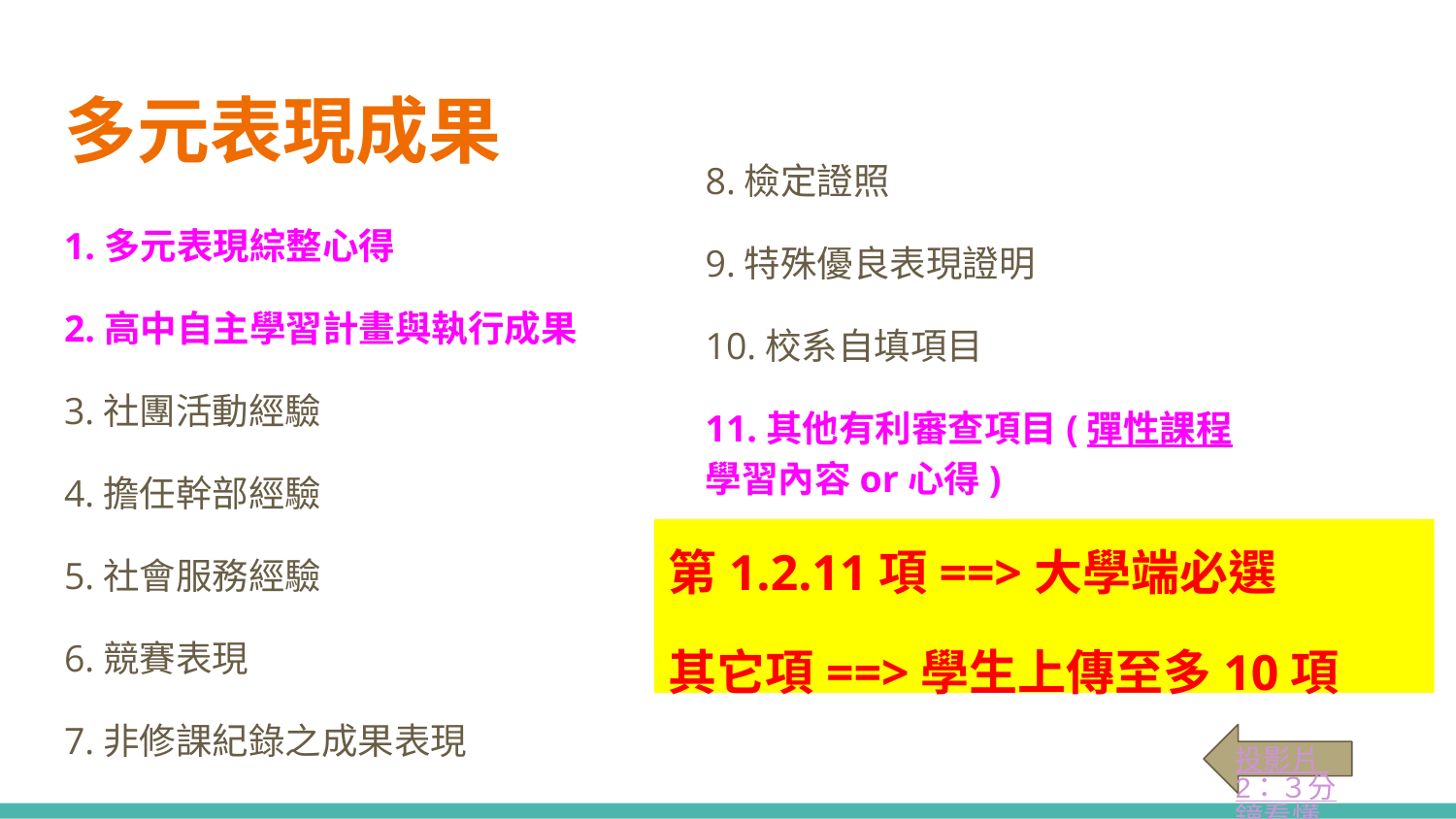

8.檢定證照
9.特殊優良表現證明
10.校系自填項目
11.其他有利審查項目(彈性課程學習內容or心得)

# 多元表現成果
1.多元表現綜整心得
2.高中自主學習計畫與執行成果
3.社團活動經驗
4.擔任幹部經驗
5.社會服務經驗
6.競賽表現
7.非修課紀錄之成果表現

第1.2.11項==>大學端必選
其它項==>學生上傳至多10項
投影片 2：３分鐘看懂大學考試招生新方案